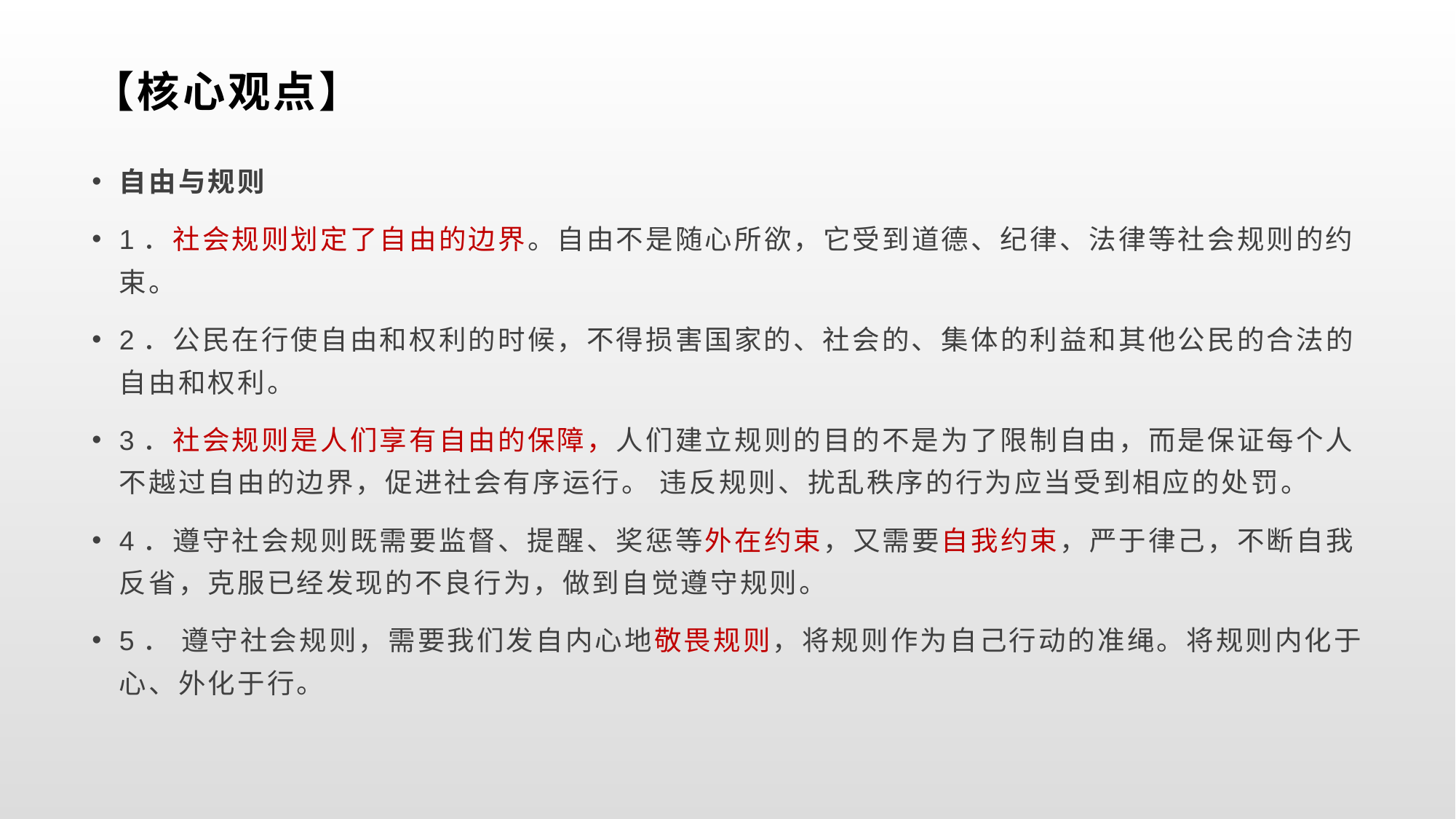

# 【核心观点】
自由与规则
1．社会规则划定了自由的边界。自由不是随心所欲，它受到道德、纪律、法律等社会规则的约束。
2．公民在行使自由和权利的时候，不得损害国家的、社会的、集体的利益和其他公民的合法的自由和权利。
3．社会规则是人们享有自由的保障，人们建立规则的目的不是为了限制自由，而是保证每个人不越过自由的边界，促进社会有序运行。 违反规则、扰乱秩序的行为应当受到相应的处罚。
4．遵守社会规则既需要监督、提醒、奖惩等外在约束，又需要自我约束，严于律己，不断自我反省，克服已经发现的不良行为，做到自觉遵守规则。
5． 遵守社会规则，需要我们发自内心地敬畏规则，将规则作为自己行动的准绳。将规则内化于心、外化于行。